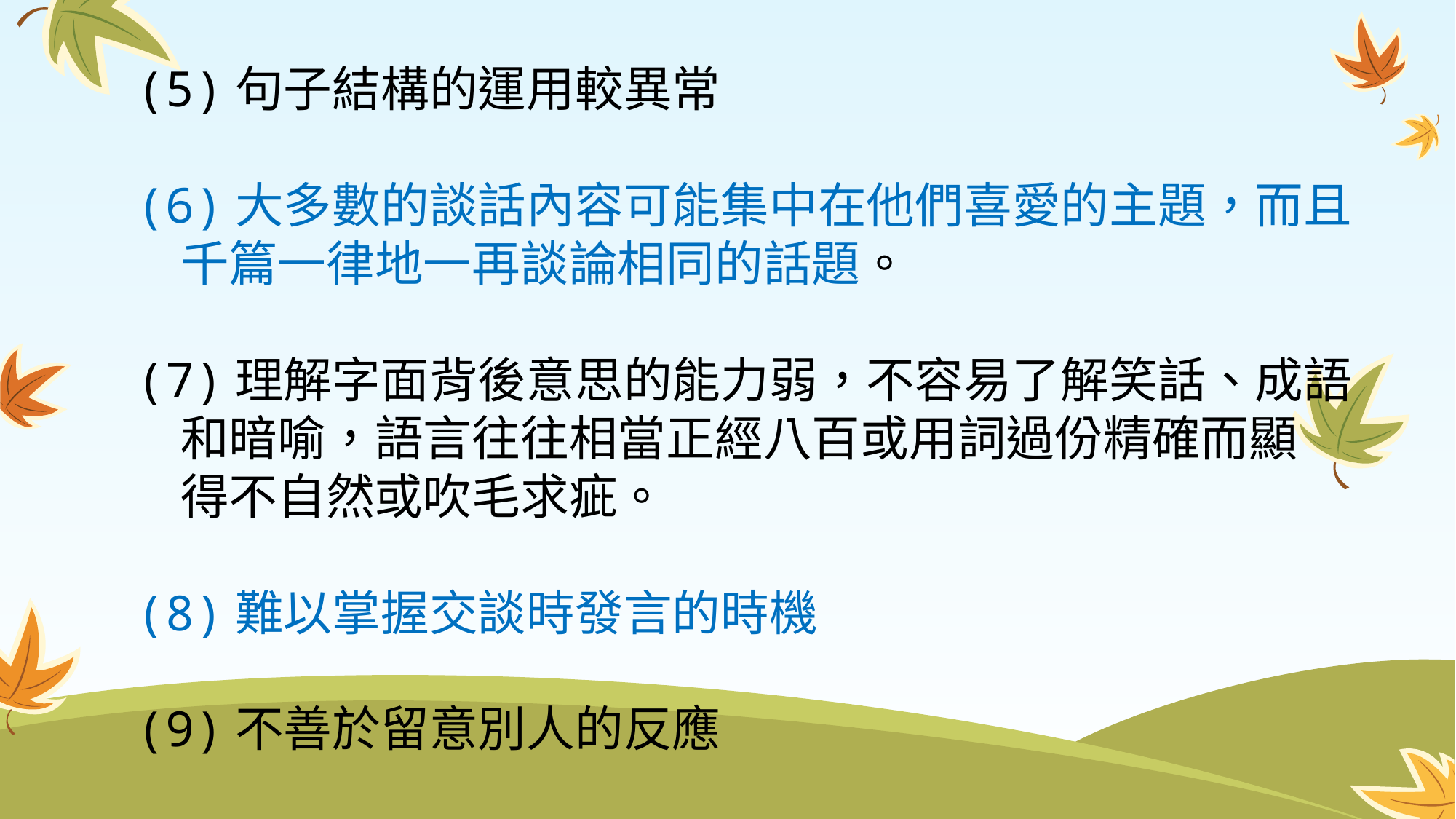

(5)句子結構的運用較異常

(6)大多數的談話內容可能集中在他們喜愛的主題，而且
   千篇一律地一再談論相同的話題。

(7)理解字面背後意思的能力弱，不容易了解笑話、成語
   和暗喻，語言往往相當正經八百或用詞過份精確而顯
   得不自然或吹毛求疵。

(8)難以掌握交談時發言的時機

(9)不善於留意別人的反應